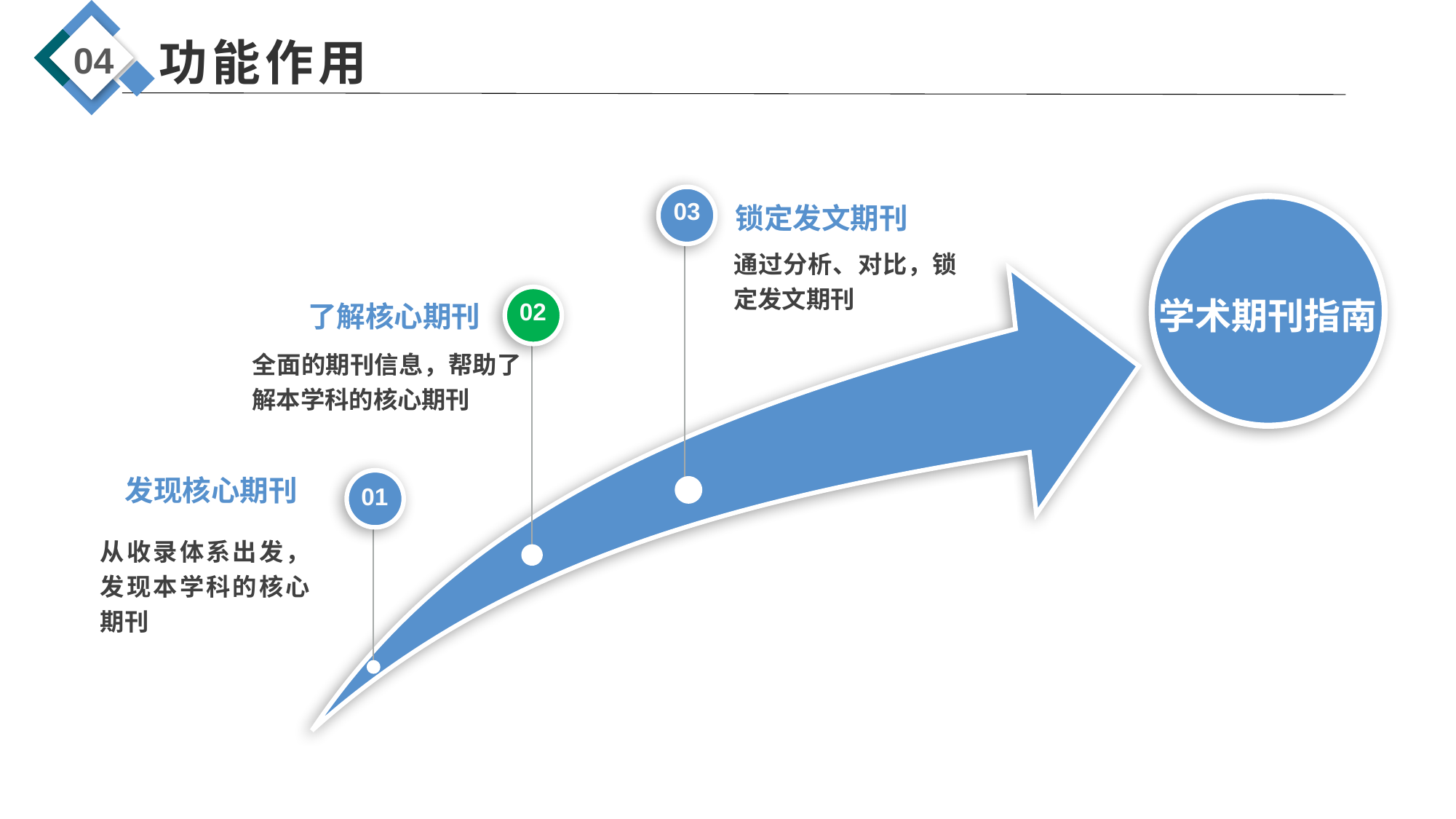

04
功能作用

锁定发文期刊

03

通过分析、对比，锁定发文期刊

学术期刊指南

了解核心期刊
02

全面的期刊信息，帮助了解本学科的核心期刊
发现核心期刊

01

从收录体系出发，发现本学科的核心期刊